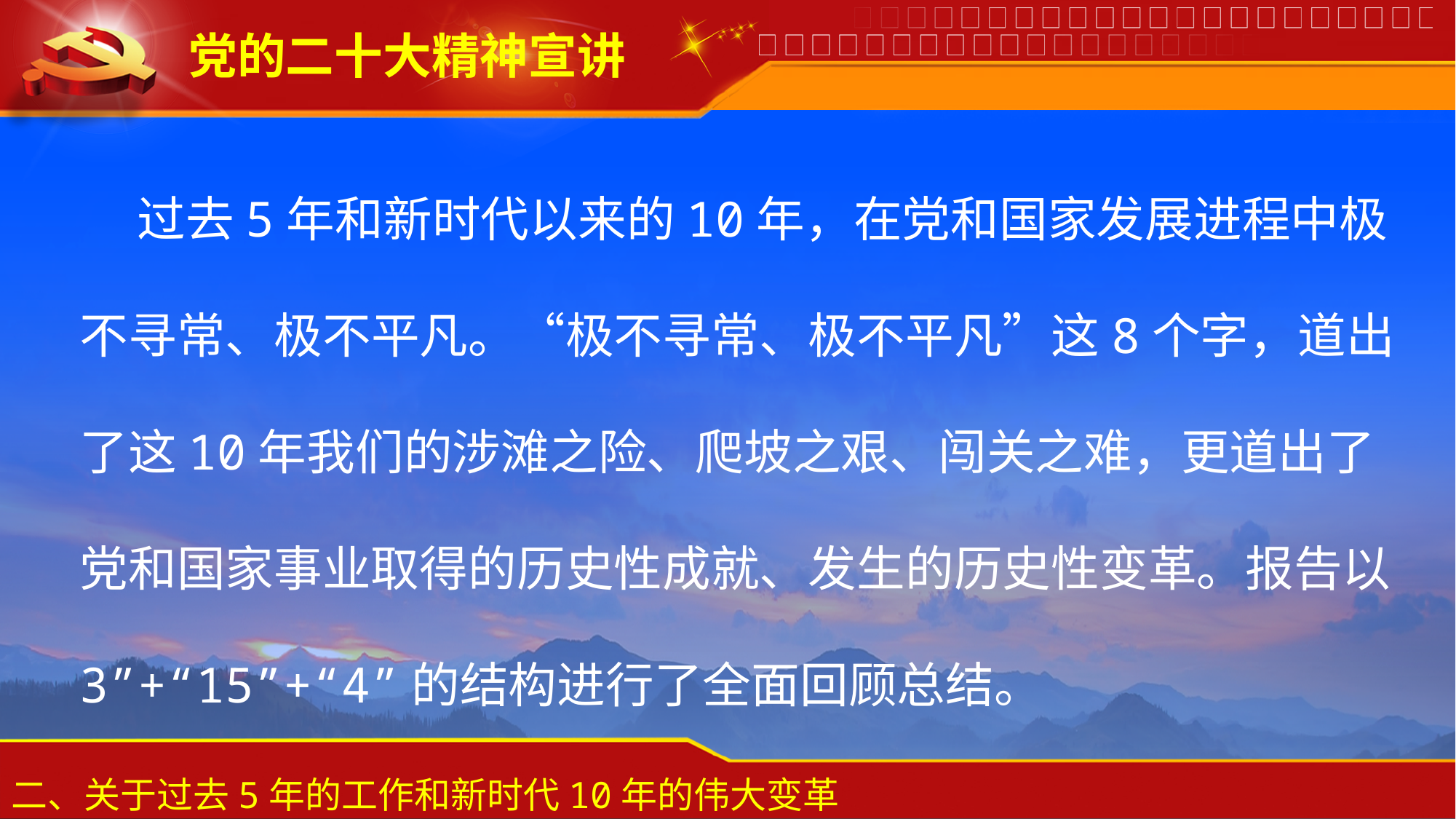

党的二十大精神宣讲
     过去5年和新时代以来的10年，在党和国家发展进程中极不寻常、极不平凡。“极不寻常、极不平凡”这8个字，道出了这10年我们的涉滩之险、爬坡之艰、闯关之难，更道出了党和国家事业取得的历史性成就、发生的历史性变革。报告以3”+“15”+“4”的结构进行了全面回顾总结。
二、关于过去5年的工作和新时代10年的伟大变革